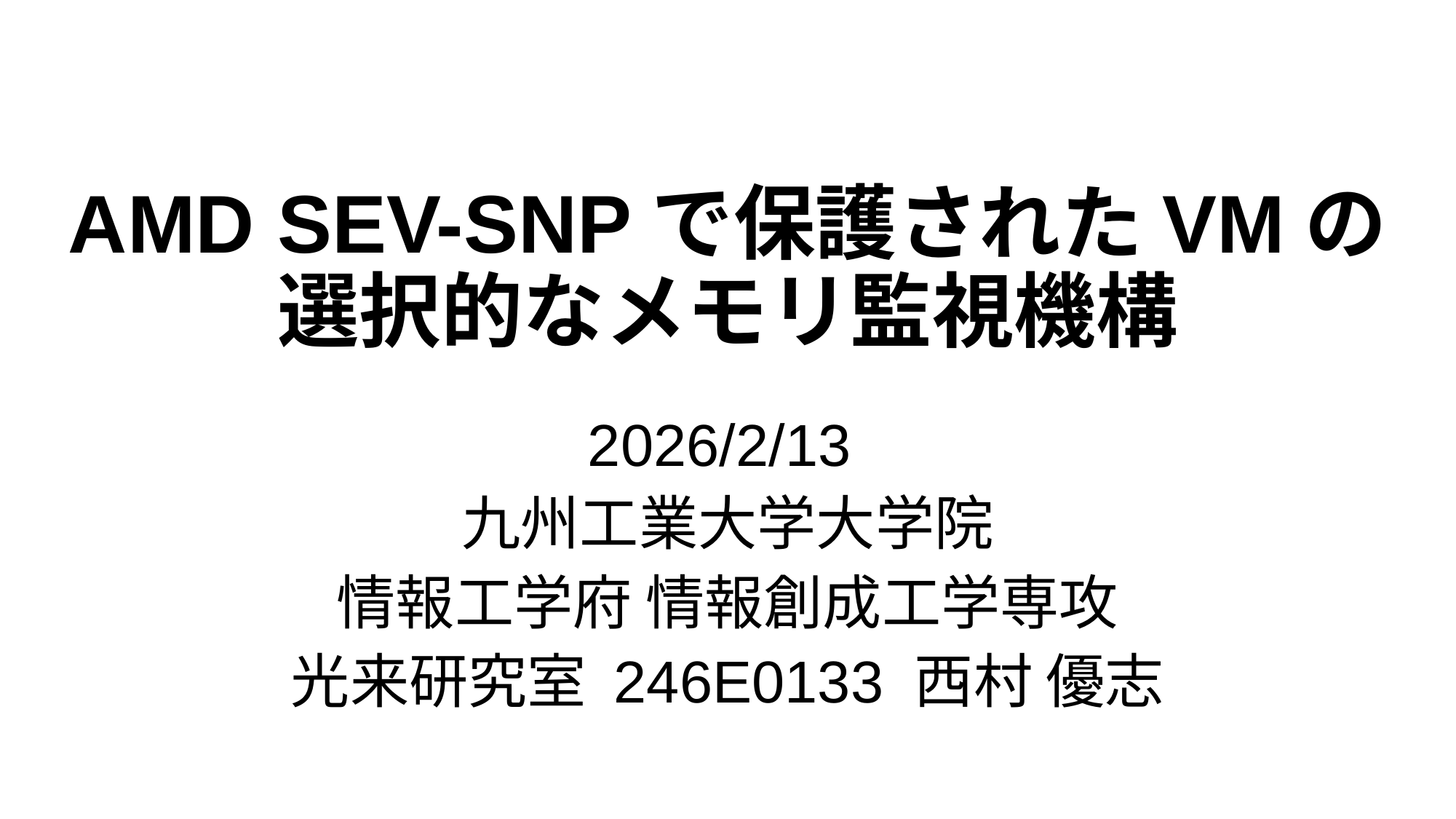

# AMD SEV-SNPで保護されたVMの選択的なメモリ監視機構
2026/2/13
九州工業大学大学院
情報工学府 情報創成工学専攻
光来研究室 246E0133 西村 優志